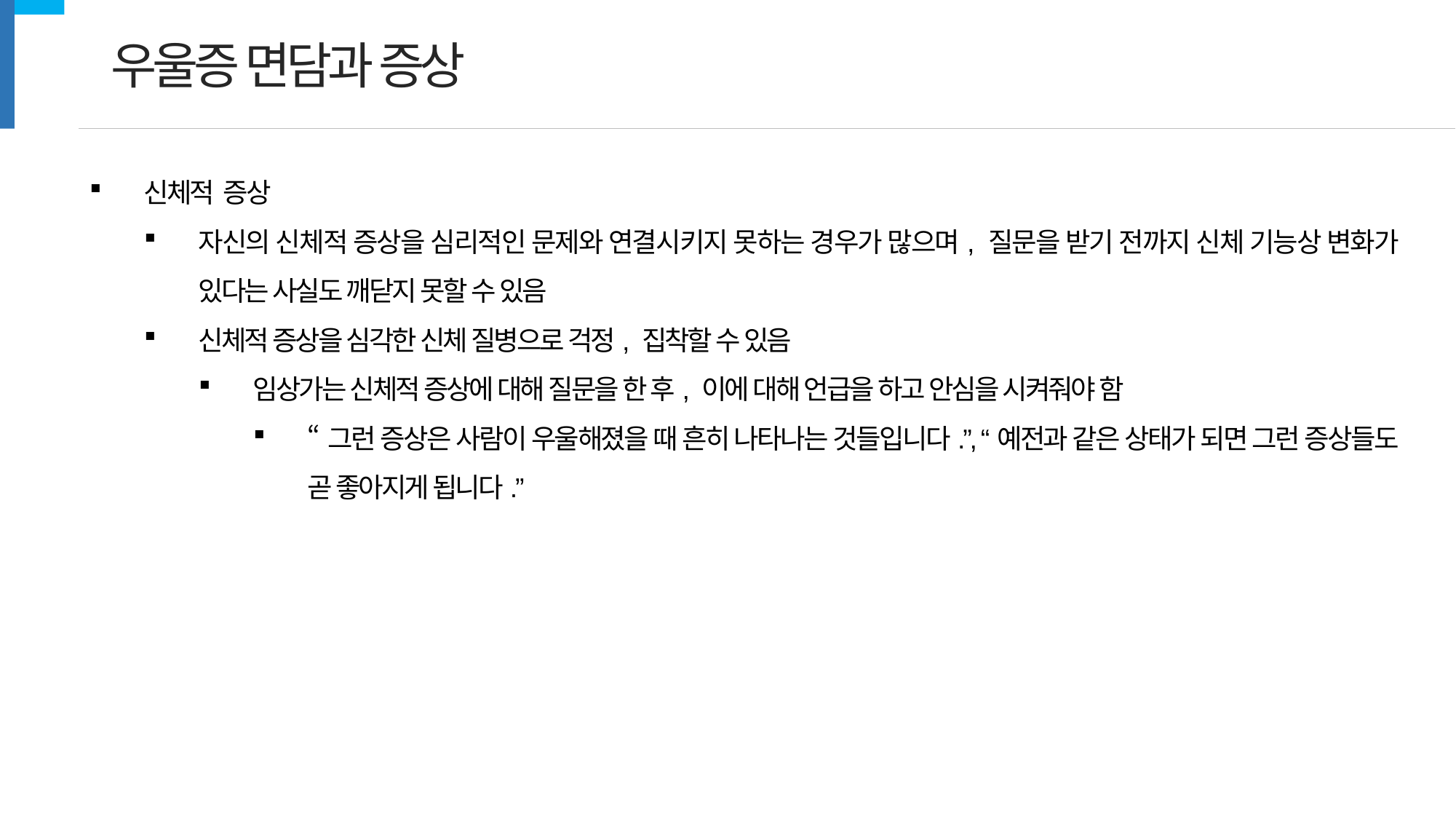

우울증 면담과 증상

신체적  증상
자신의 신체적 증상을 심리적인 문제와 연결시키지 못하는 경우가 많으며, 질문을 받기 전까지 신체 기능상 변화가 있다는 사실도 깨닫지 못할 수 있음
신체적 증상을 심각한 신체 질병으로 걱정, 집착할 수 있음
임상가는 신체적 증상에 대해 질문을 한 후, 이에 대해 언급을 하고 안심을 시켜줘야 함
“그런 증상은 사람이 우울해졌을 때 흔히 나타나는 것들입니다.”, “예전과 같은 상태가 되면 그런 증상들도 곧 좋아지게 됩니다.”